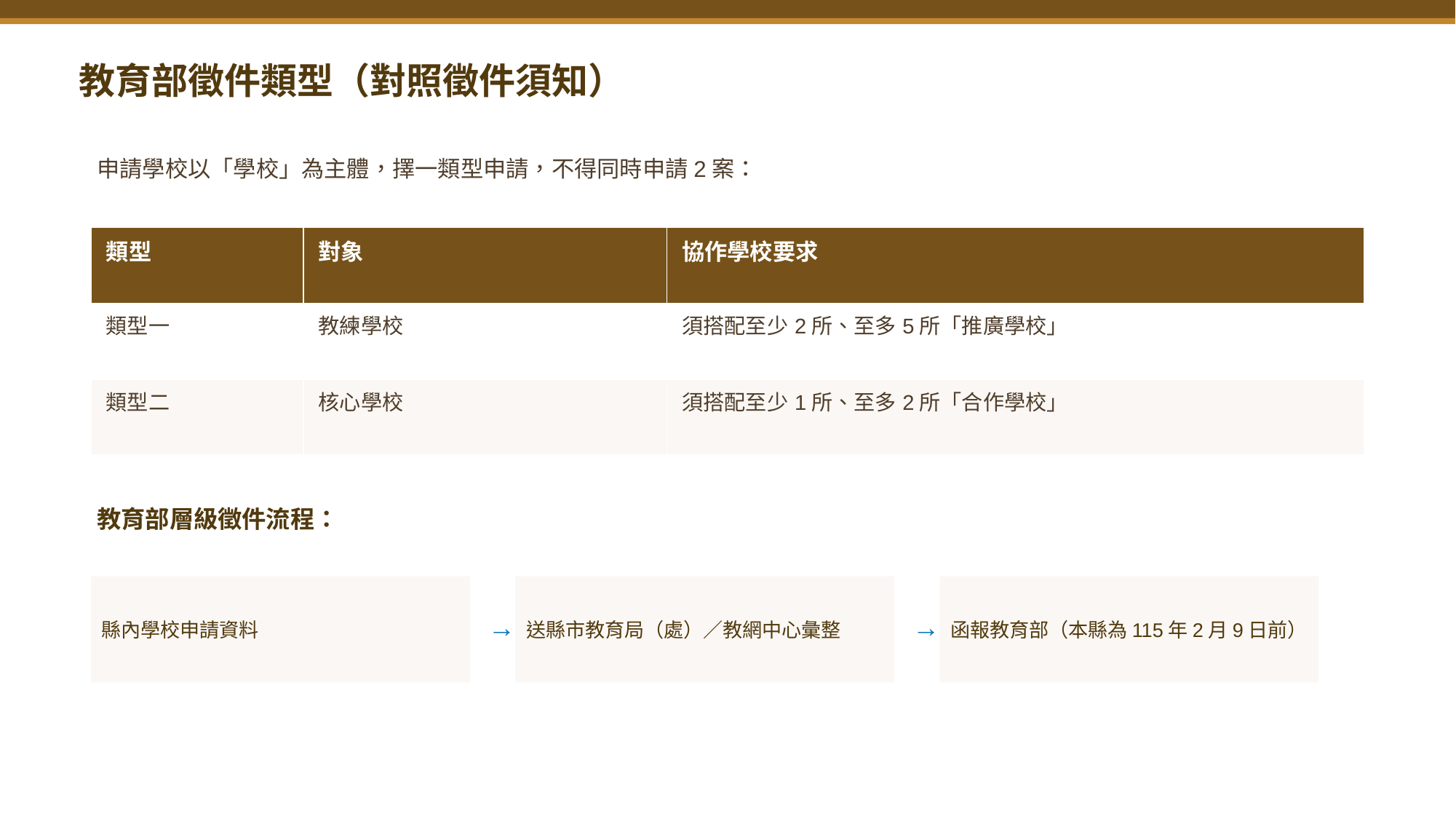

教育部徵件類型（對照徵件須知）
申請學校以「學校」為主體，擇一類型申請，不得同時申請2案：
| 類型 | 對象 | 協作學校要求 |
| --- | --- | --- |
| 類型一 | 教練學校 | 須搭配至少2所、至多5所「推廣學校」 |
| 類型二 | 核心學校 | 須搭配至少1所、至多2所「合作學校」 |
教育部層級徵件流程：
縣內學校申請資料
送縣市教育局（處）／教網中心彙整
函報教育部（本縣為115年2月9日前）
→
→